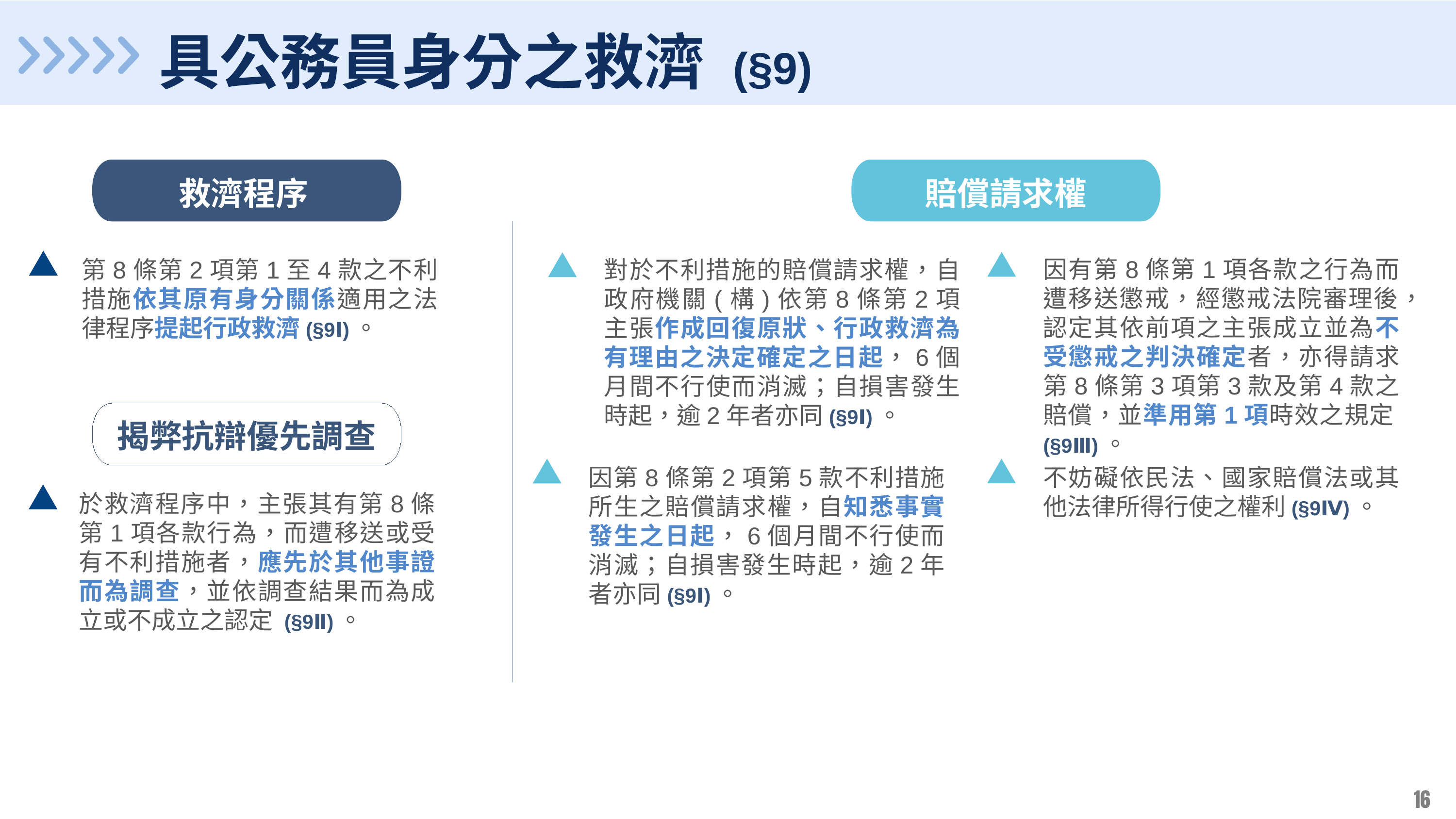

具公務員身分之救濟 (§9)

救濟程序

第8條第2項第1至4款之不利措施依其原有身分關係適用之法律程序提起行政救濟(§9Ⅰ)。

賠償請求權
因有第8條第1項各款之行為而遭移送懲戒，經懲戒法院審理後，認定其依前項之主張成立並為不受懲戒之判決確定者，亦得請求第8條第3項第3款及第4款之賠償，並準用第1項時效之規定(§9Ⅲ)。

對於不利措施的賠償請求權，自政府機關(構)依第8條第2項主張作成回復原狀、行政救濟為有理由之決定確定之日起，6個月間不行使而消滅；自損害發生時起，逾2年者亦同(§9Ⅰ)。

不妨礙依民法、國家賠償法或其他法律所得行使之權利(§9Ⅳ)。

因第8條第2項第5款不利措施所生之賠償請求權，自知悉事實發生之日起，6個月間不行使而消滅；自損害發生時起，逾2年者亦同(§9Ⅰ)。

揭弊抗辯優先調查

於救濟程序中，主張其有第8條第1項各款行為，而遭移送或受有不利措施者，應先於其他事證而為調查，並依調查結果而為成立或不成立之認定 (§9Ⅱ)。
16